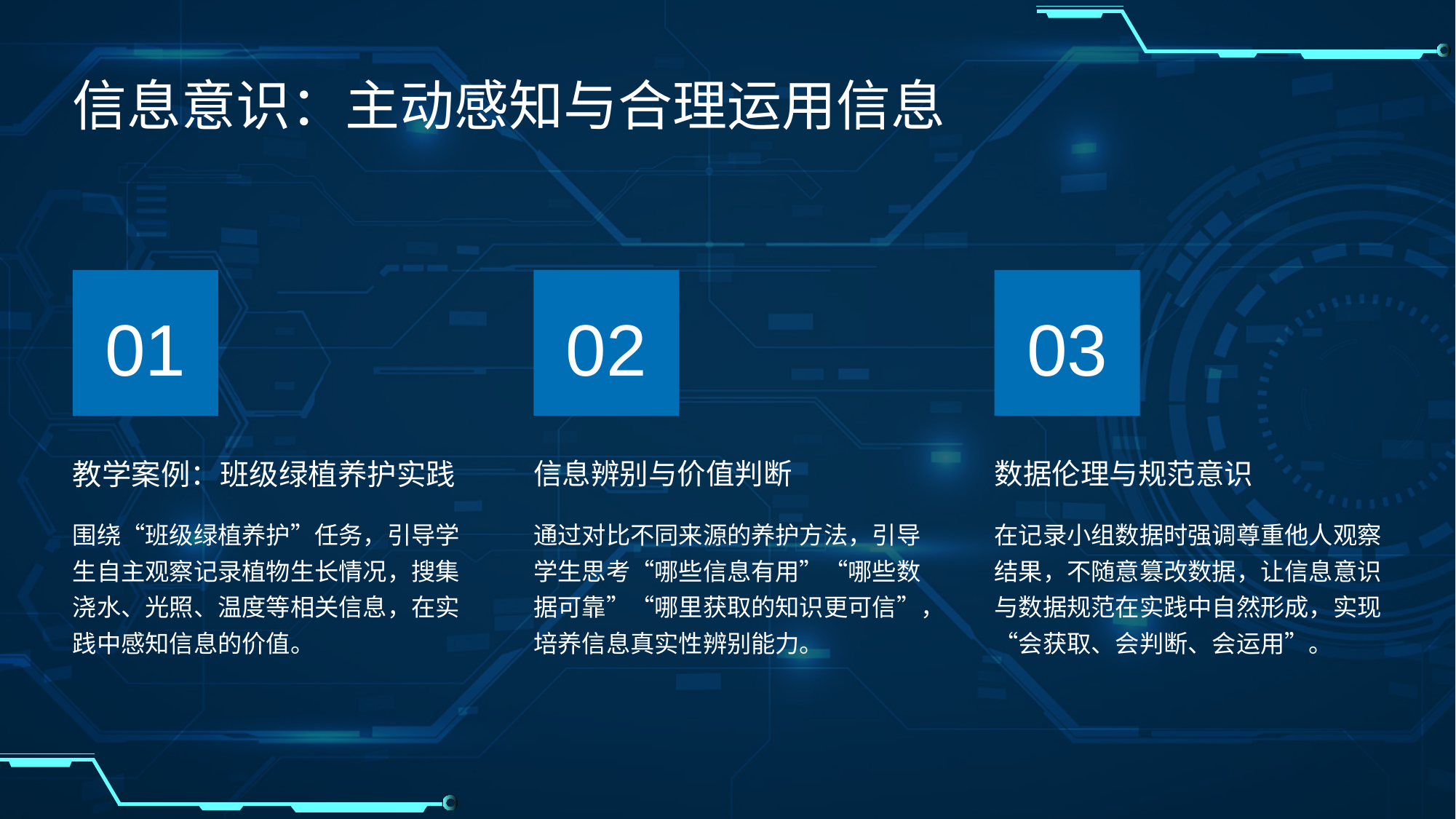

信息意识：主动感知与合理运用信息

01
02
03
教学案例：班级绿植养护实践
信息辨别与价值判断
数据伦理与规范意识
围绕“班级绿植养护”任务，引导学生自主观察记录植物生长情况，搜集浇水、光照、温度等相关信息，在实践中感知信息的价值。
通过对比不同来源的养护方法，引导学生思考“哪些信息有用”“哪些数据可靠”“哪里获取的知识更可信”，培养信息真实性辨别能力。
在记录小组数据时强调尊重他人观察结果，不随意篡改数据，让信息意识与数据规范在实践中自然形成，实现“会获取、会判断、会运用”。